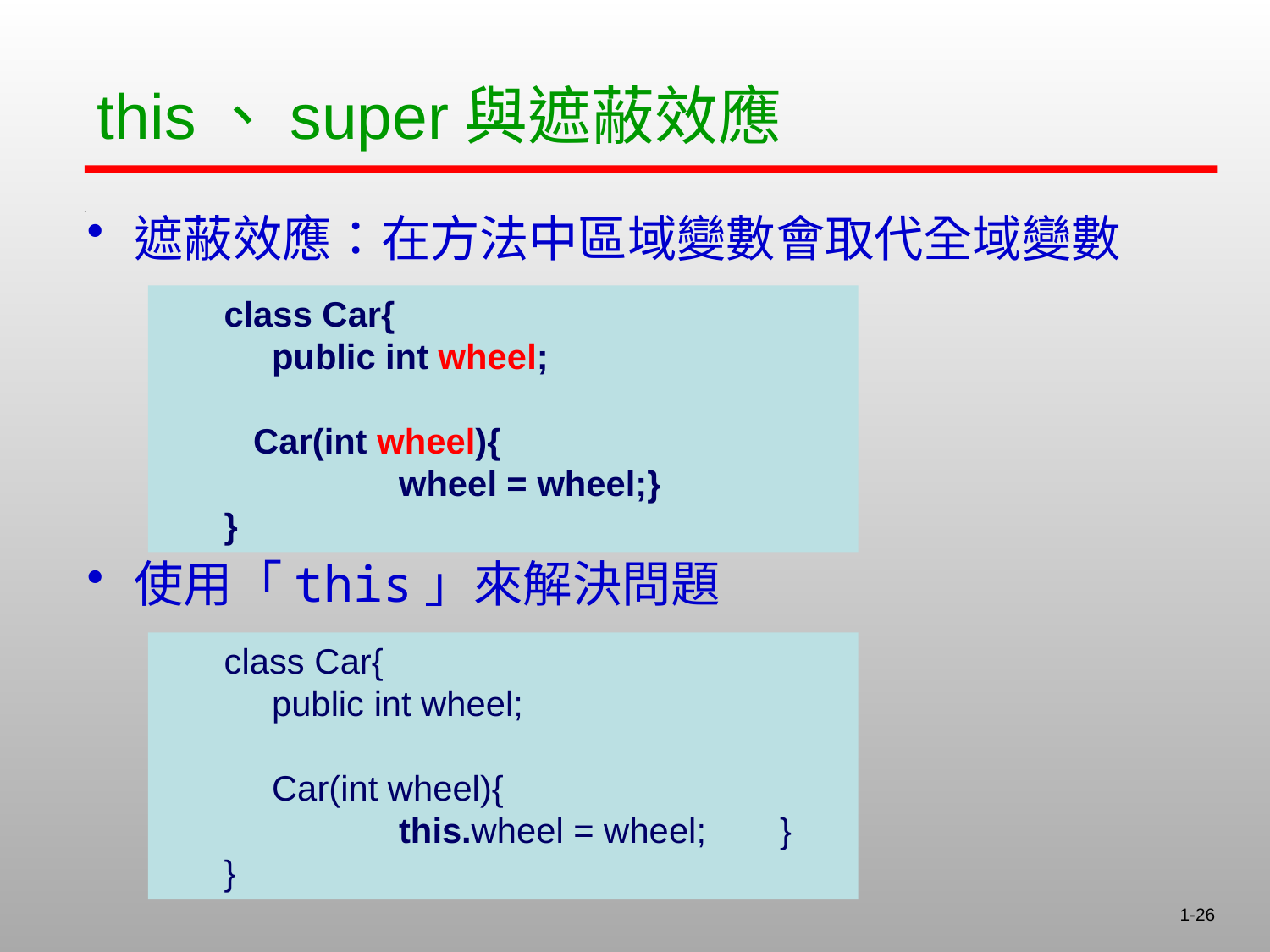

this、super與遮蔽效應
遮蔽效應：在方法中區域變數會取代全域變數

使用「this」來解決問題

class Car{
	public int wheel;

   Car(int wheel){
		wheel = wheel;}
}
class Car{
	public int wheel;

	Car(int wheel){
		this.wheel = wheel;	}
}
1-26